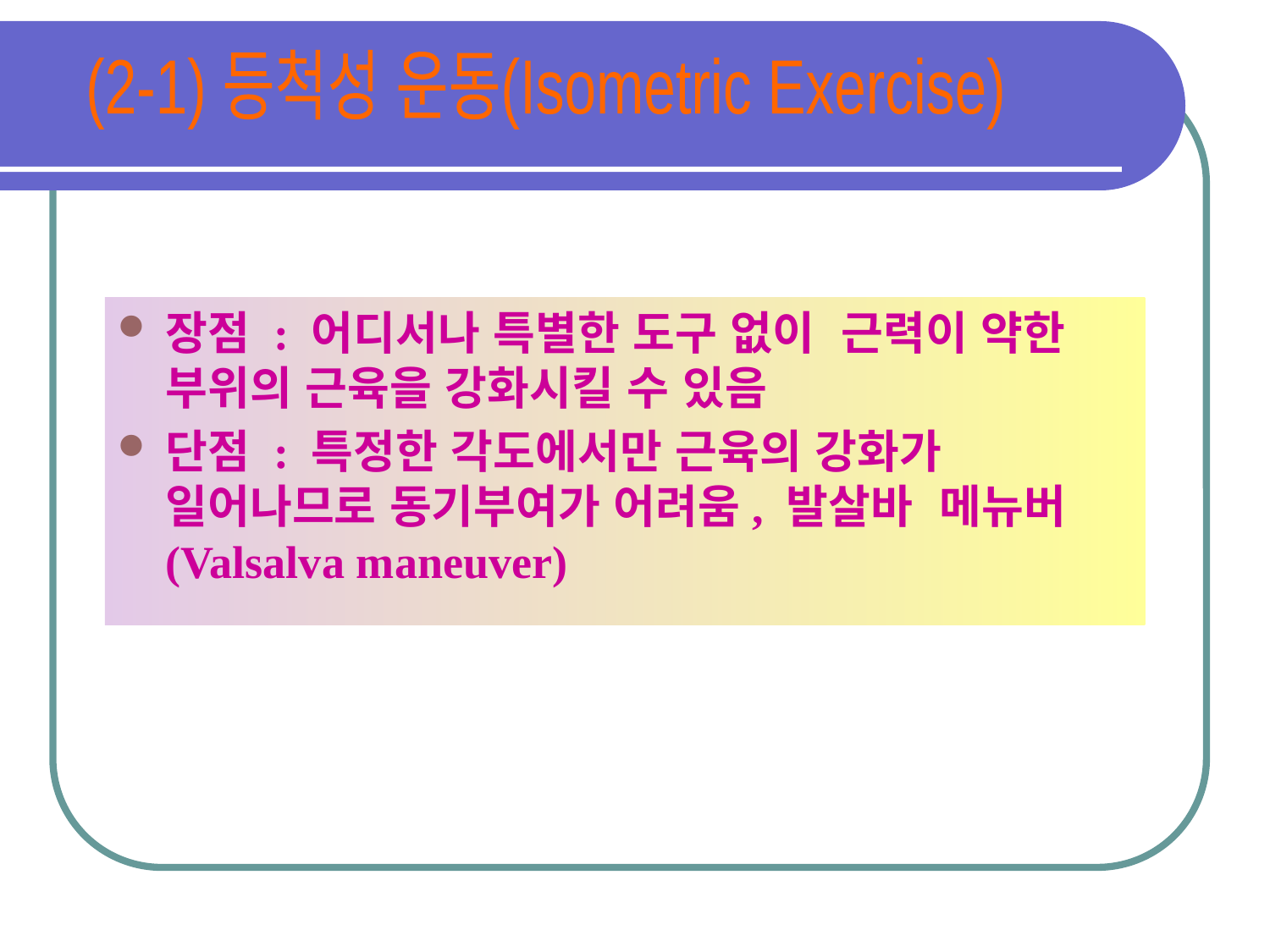

(2-1) 등척성 운동(Isometric Exercise)
장점 : 어디서나 특별한 도구 없이  근력이 약한 부위의 근육을 강화시킬 수 있음
단점 : 특정한 각도에서만 근육의 강화가 일어나므로 동기부여가 어려움, 발살바  메뉴버(Valsalva maneuver)